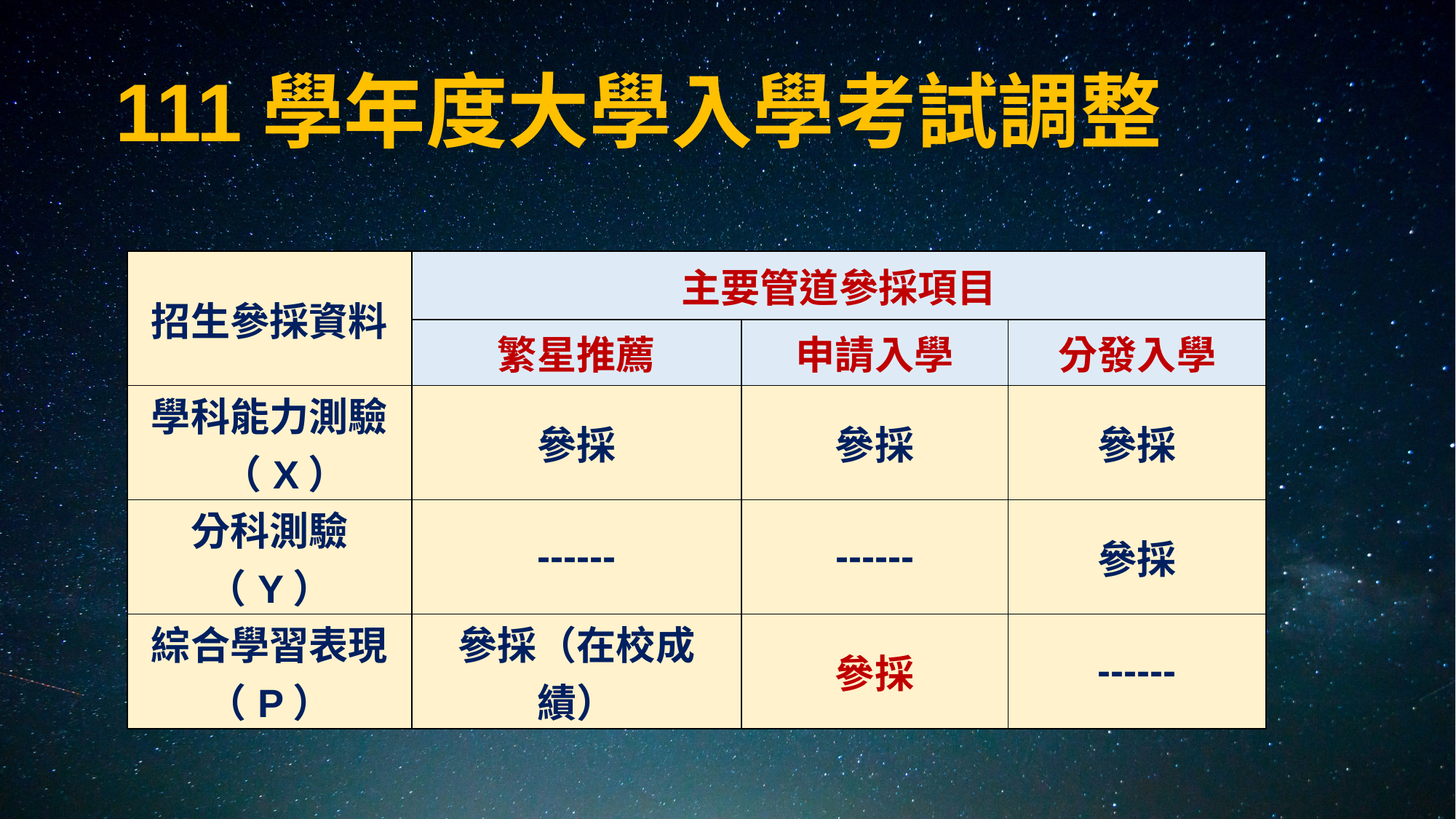

# 111學年度大學入學考試調整
| 招生參採資料 | 主要管道參採項目 |  |  |
| --- | --- | --- | --- |
|  | 繁星推薦 | 申請入學 | 分發入學 |
| 學科能力測驗（X） | 參採 | 參採 | 參採 |
| 分科測驗（Y） | ------ | ------ | 參採 |
| 綜合學習表現（P） | 參採（在校成績） | 參採 | ------ |